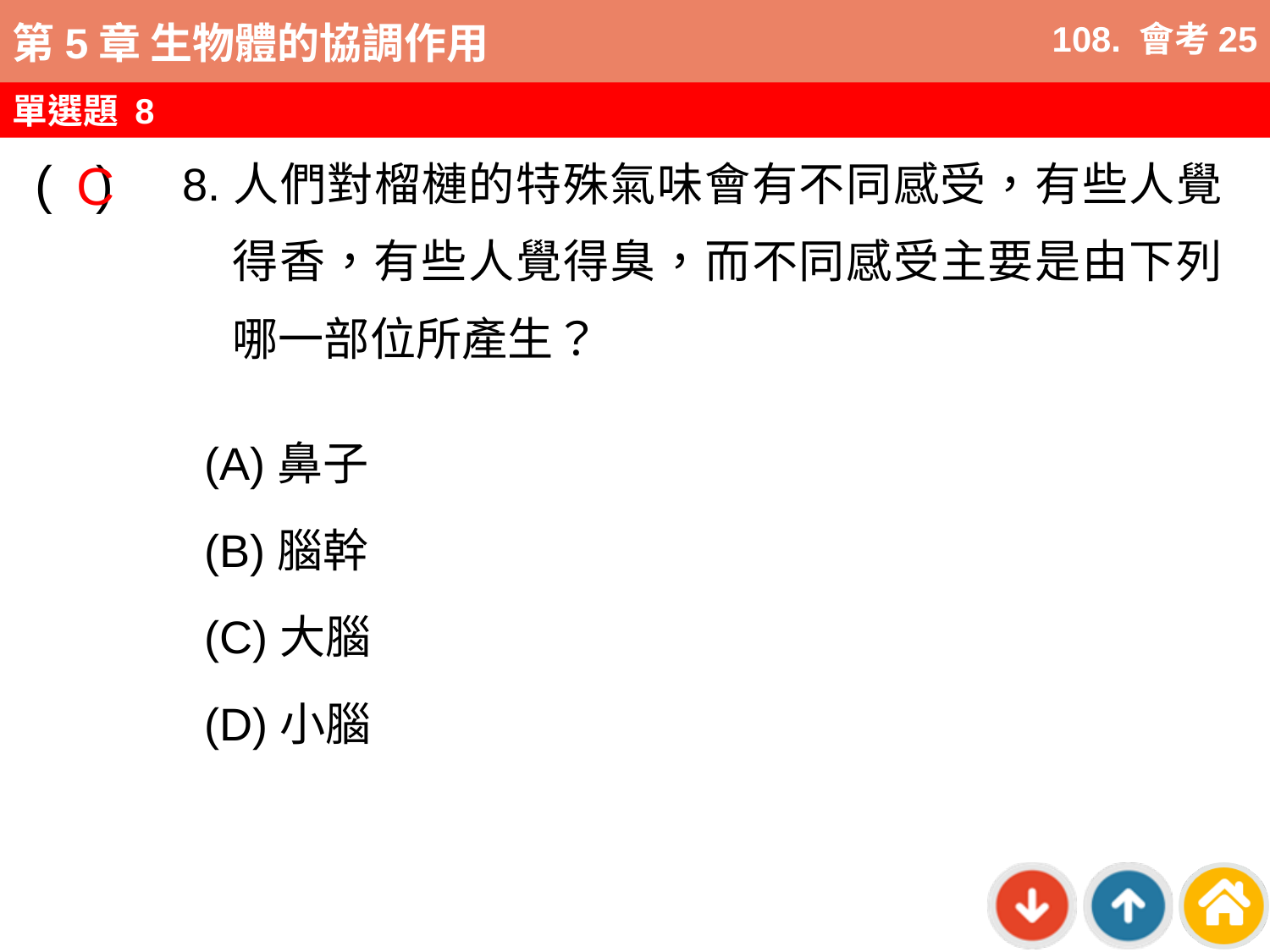

108. 會考25
單選題 8
C
8.人們對榴槤的特殊氣味會有不同感受，有些人覺得香，有些人覺得臭，而不同感受主要是由下列哪一部位所產生？
(   )
(A)鼻子
(B)腦幹
(C)大腦
(D)小腦